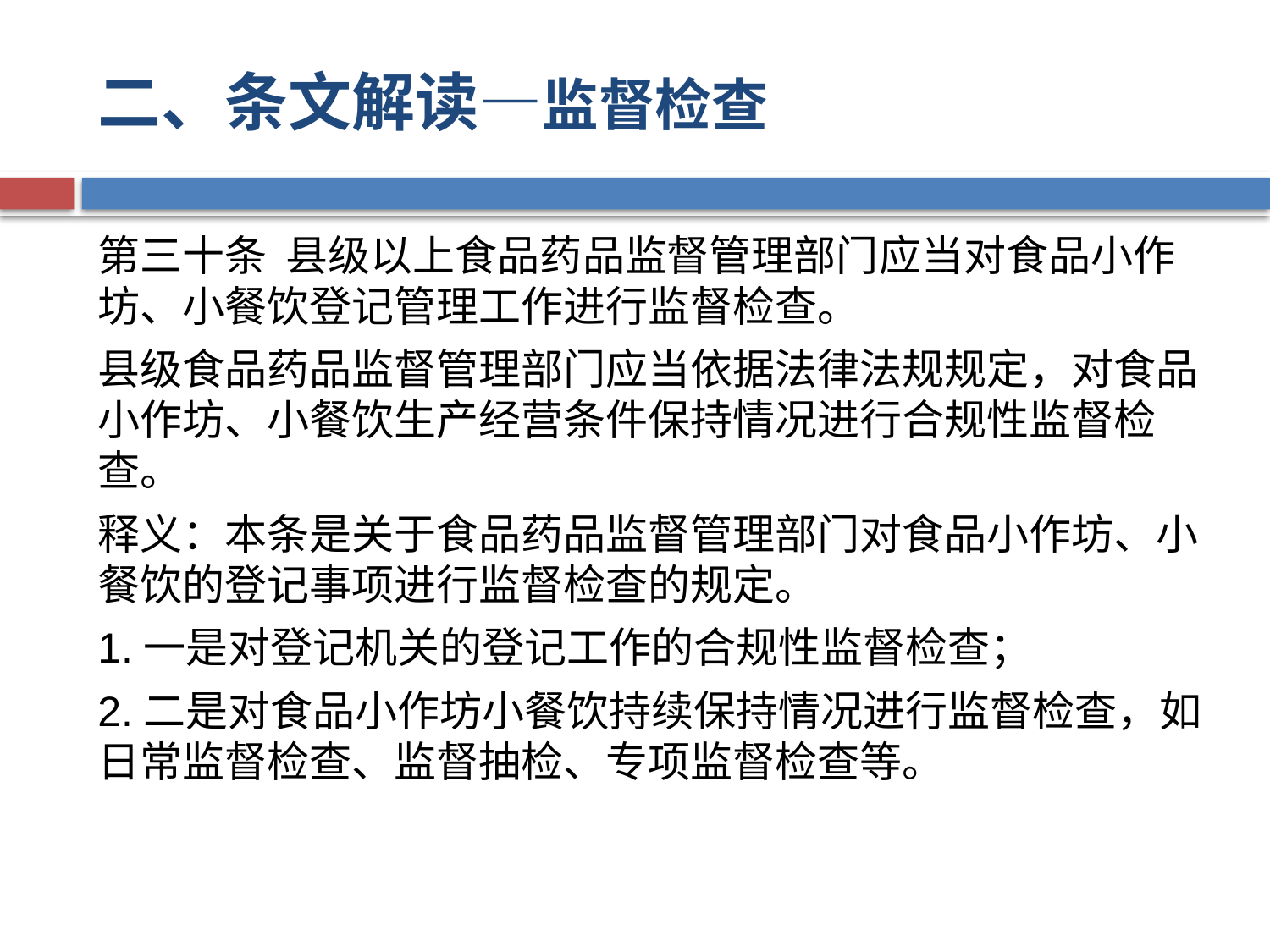

# 二、条文解读—监督检查
第三十条  县级以上食品药品监督管理部门应当对食品小作坊、小餐饮登记管理工作进行监督检查。
县级食品药品监督管理部门应当依据法律法规规定，对食品小作坊、小餐饮生产经营条件保持情况进行合规性监督检查。
释义：本条是关于食品药品监督管理部门对食品小作坊、小餐饮的登记事项进行监督检查的规定。
1.一是对登记机关的登记工作的合规性监督检查；
2.二是对食品小作坊小餐饮持续保持情况进行监督检查，如日常监督检查、监督抽检、专项监督检查等。